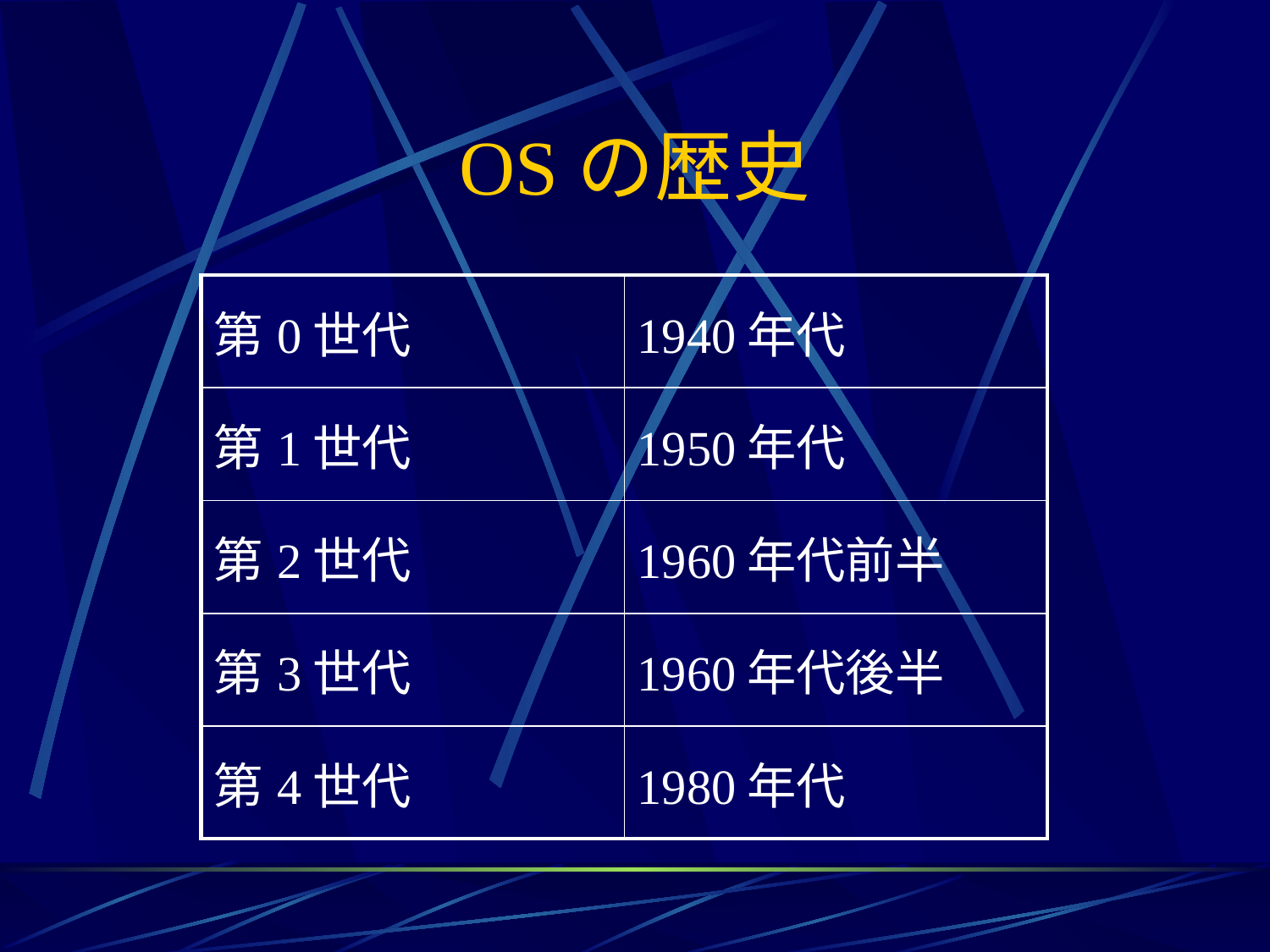

# OSの歴史
| 第0世代 | 1940年代 |
| --- | --- |
| 第1世代 | 1950年代 |
| 第2世代 | 1960年代前半 |
| 第3世代 | 1960年代後半 |
| 第4世代 | 1980年代 |